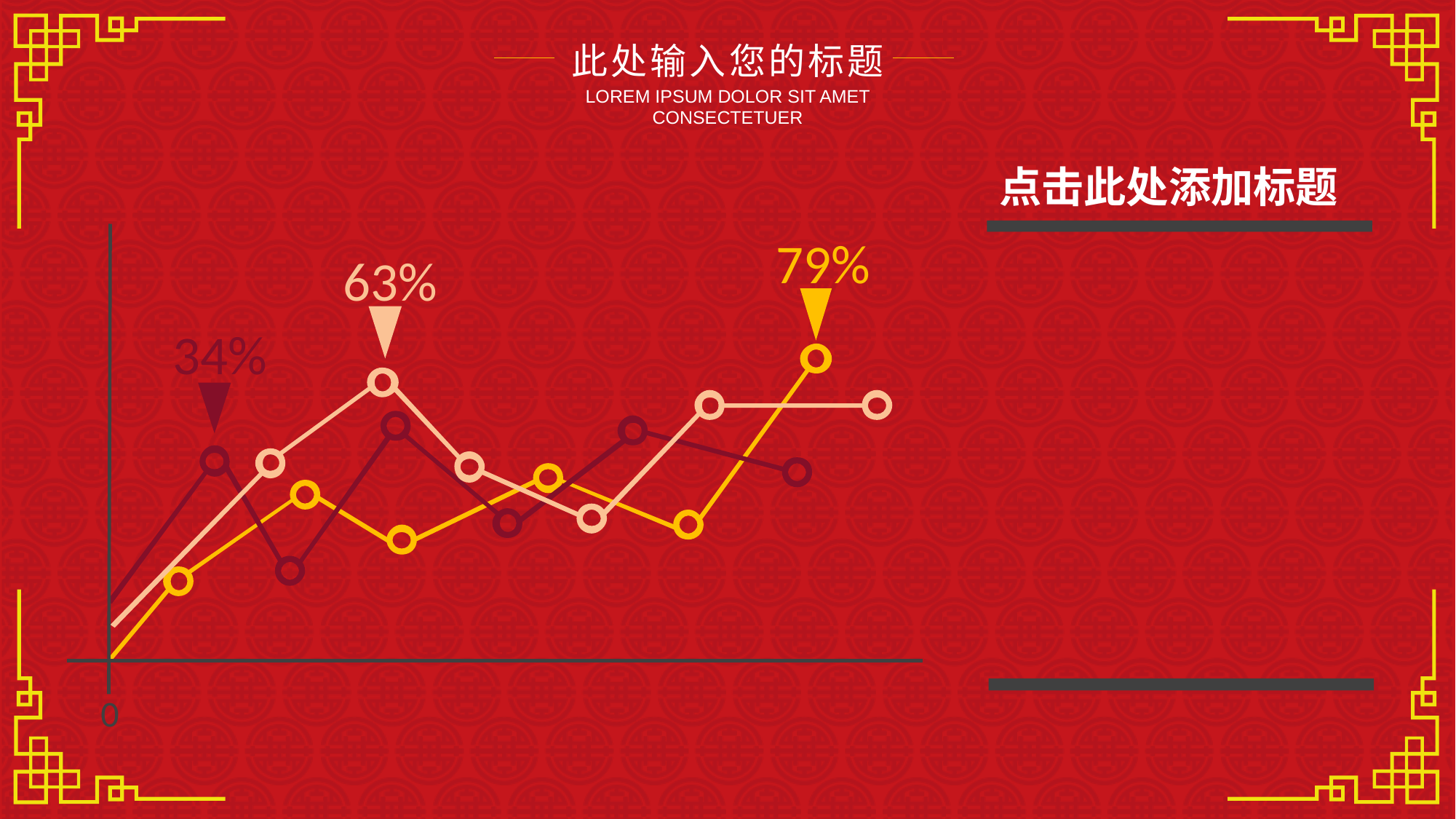

此处输入您的标题
LOREM IPSUM DOLOR SIT AMET CONSECTETUER
点击此处添加标题

79%
63%

34%

0